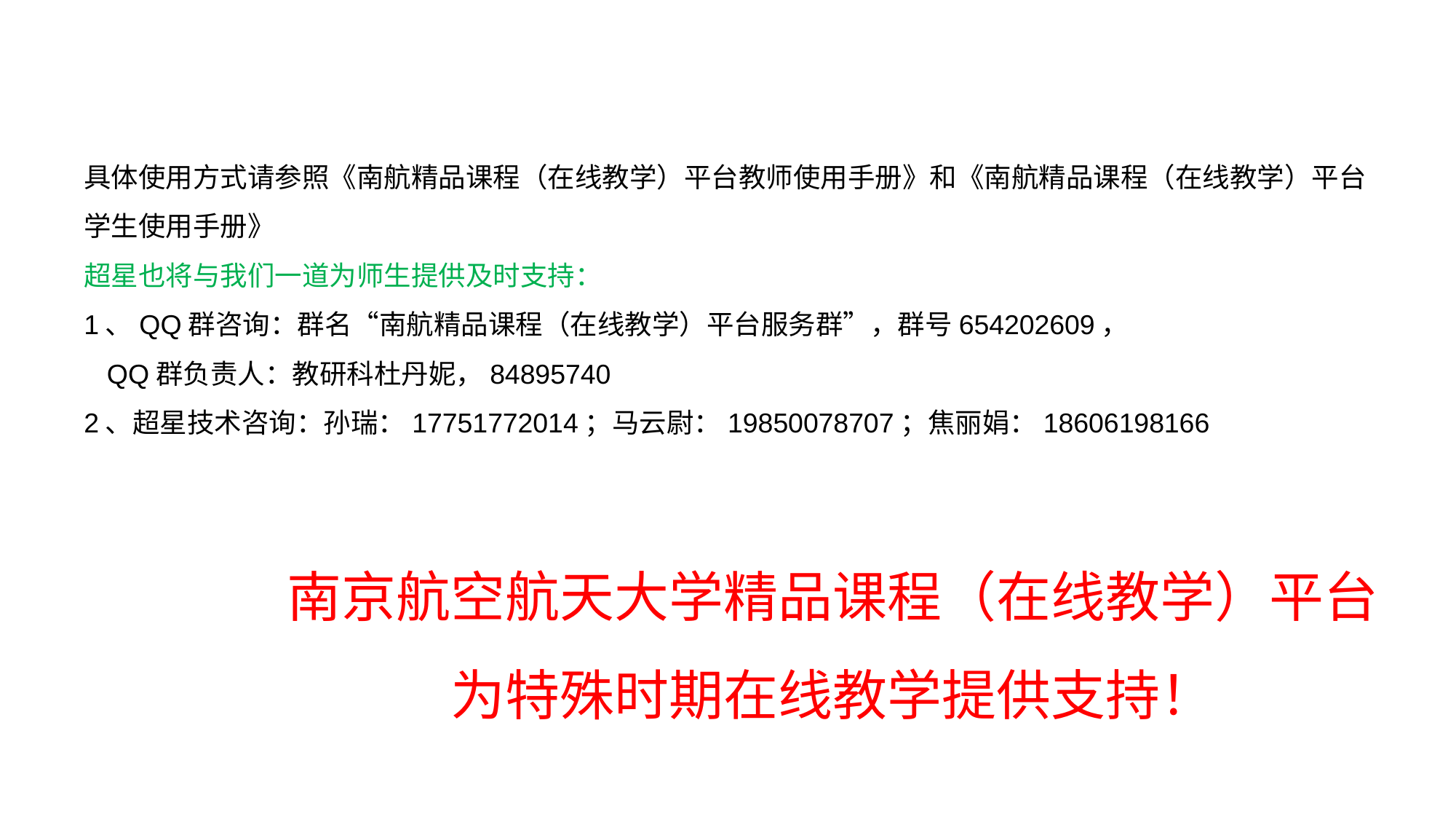

具体使用方式请参照《南航精品课程（在线教学）平台教师使用手册》和《南航精品课程（在线教学）平台学生使用手册》
超星也将与我们一道为师生提供及时支持：
1、QQ群咨询：群名“南航精品课程（在线教学）平台服务群”，群号654202609，
   QQ群负责人：教研科杜丹妮，84895740
2、超星技术咨询：孙瑞：17751772014；马云尉：19850078707；焦丽娟：18606198166
南京航空航天大学精品课程（在线教学）平台
为特殊时期在线教学提供支持！